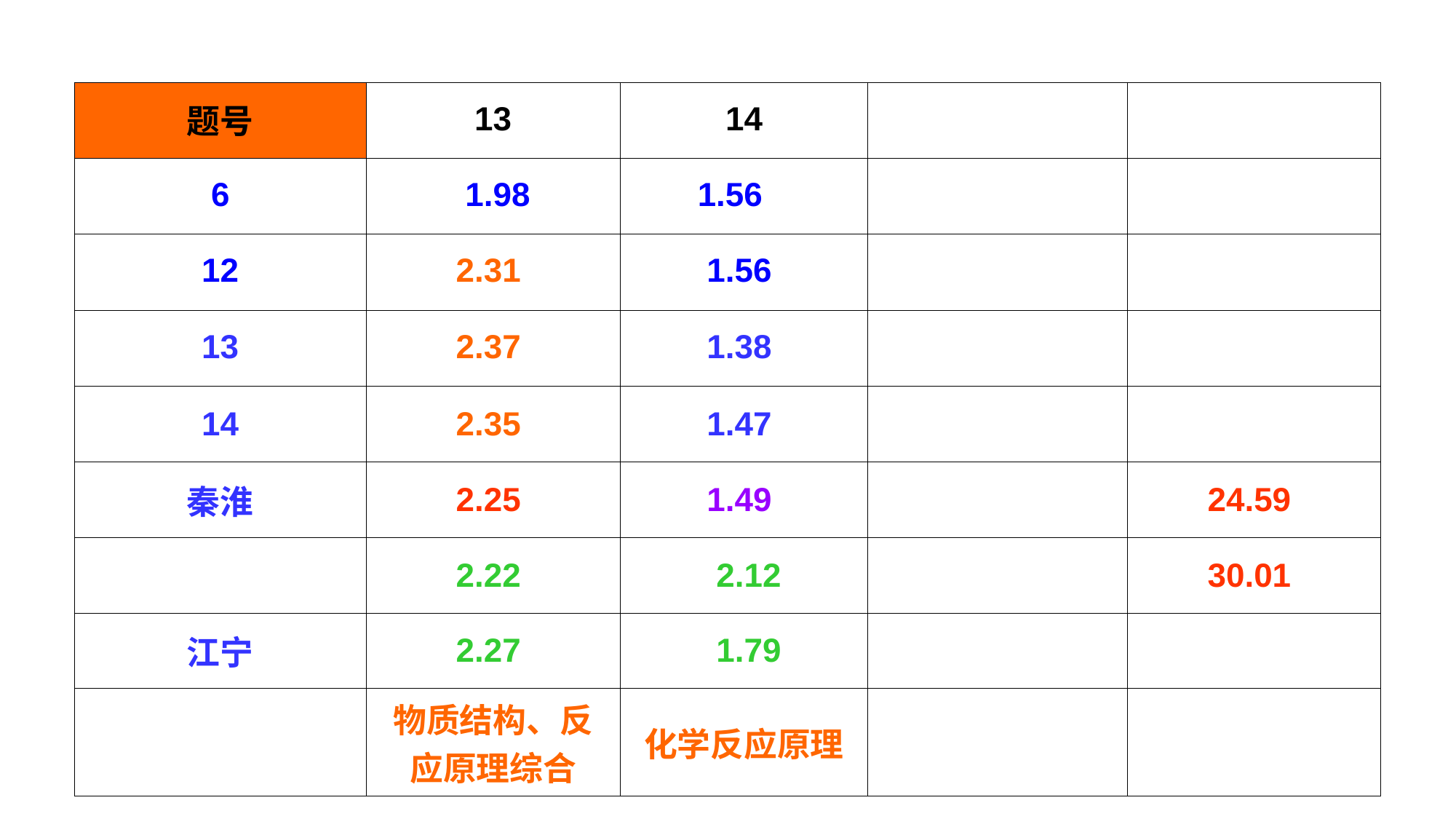

| 题号 | 13 | 14 |  |  |
| --- | --- | --- | --- | --- |
| 6 | 1.98 | 1.56 |  |  |
| 12 | 2.31 | 1.56 |  |  |
| 13 | 2.37 | 1.38 |  |  |
| 14 | 2.35 | 1.47 |  |  |
| 秦淮 | 2.25 | 1.49 |  | 24.59 |
|  | 2.22 | 2.12 |  | 30.01 |
| 江宁 | 2.27 | 1.79 |  |  |
|  | 物质结构、反应原理综合 | 化学反应原理 |  |  |